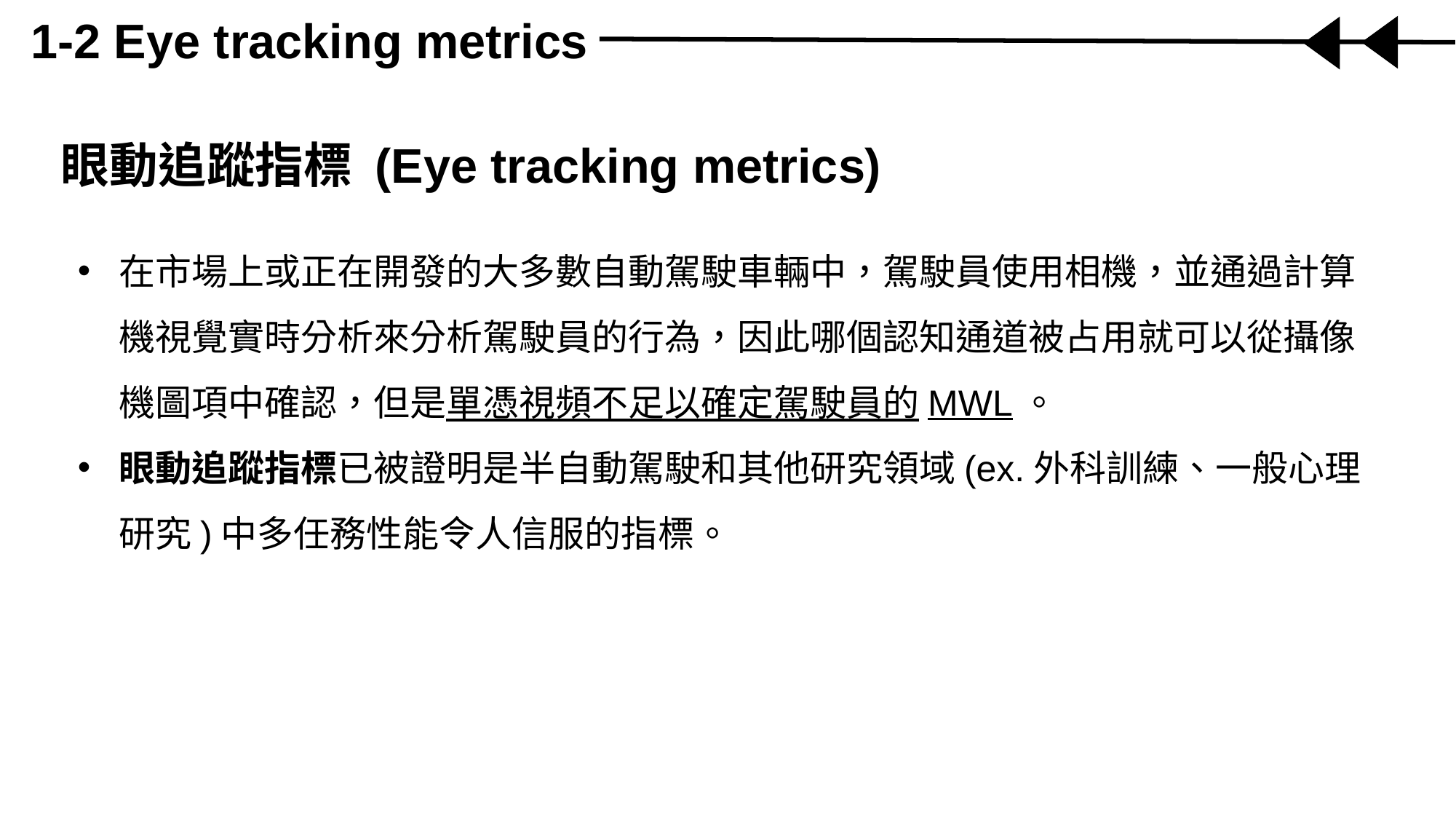

1-2 Eye tracking metrics

 眼動追蹤指標 (Eye tracking metrics)
在市場上或正在開發的大多數自動駕駛車輛中，駕駛員使用相機，並通過計算機視覺實時分析來分析駕駛員的行為，因此哪個認知通道被占用就可以從攝像機圖項中確認，但是單憑視頻不足以確定駕駛員的MWL。
眼動追蹤指標已被證明是半自動駕駛和其他研究領域(ex.外科訓練、一般心理研究)中多任務性能令人信服的指標。